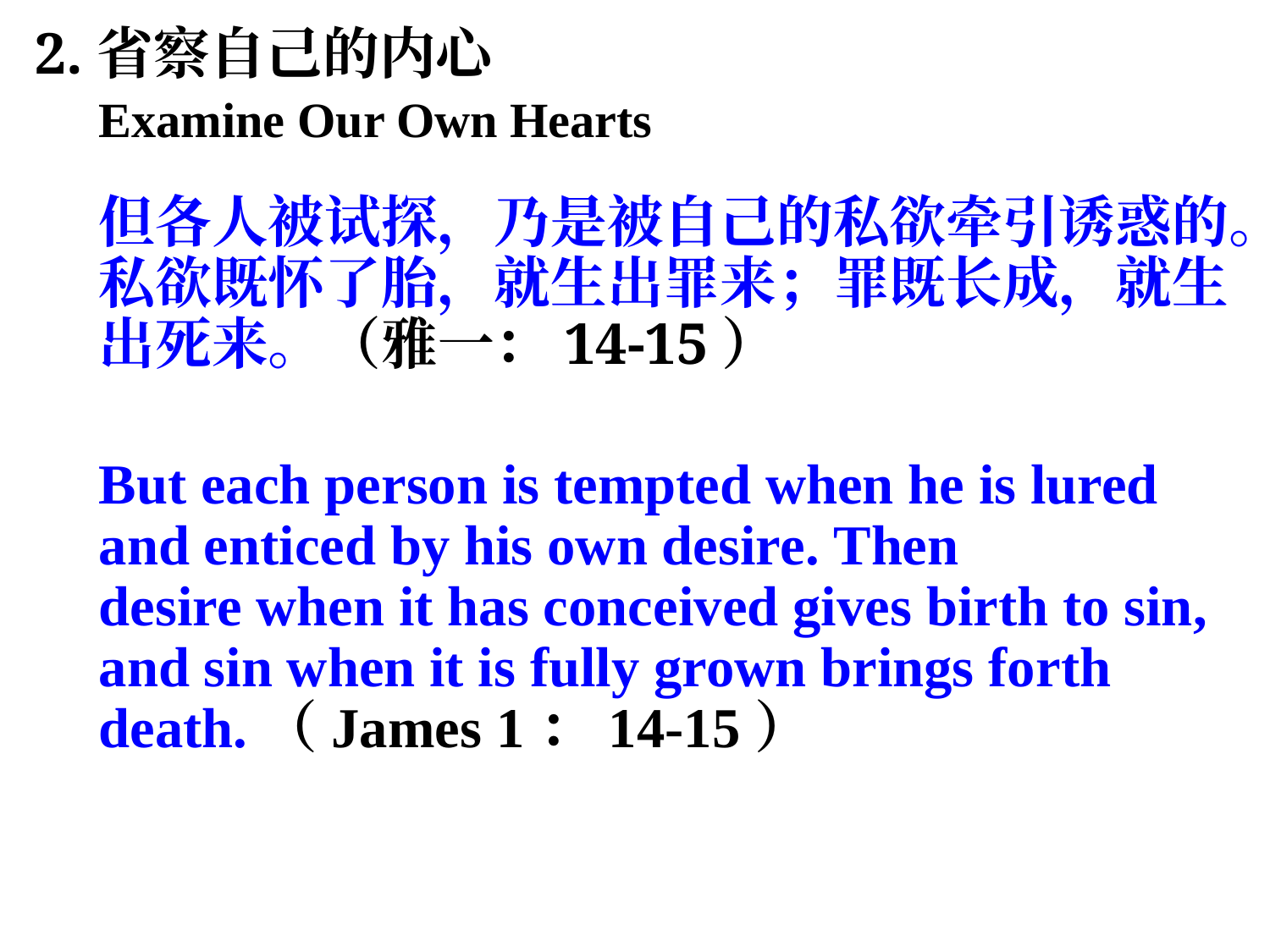

2.省察自己的内心
Examine Our Own Hearts

但各人被试探，乃是被自己的私欲牵引诱惑的。私欲既怀了胎，就生出罪来；罪既长成，就生出死来。（雅一：14-15）

But each person is tempted when he is lured and enticed by his own desire. Then desire when it has conceived gives birth to sin, and sin when it is fully grown brings forth death.（James 1：14-15）